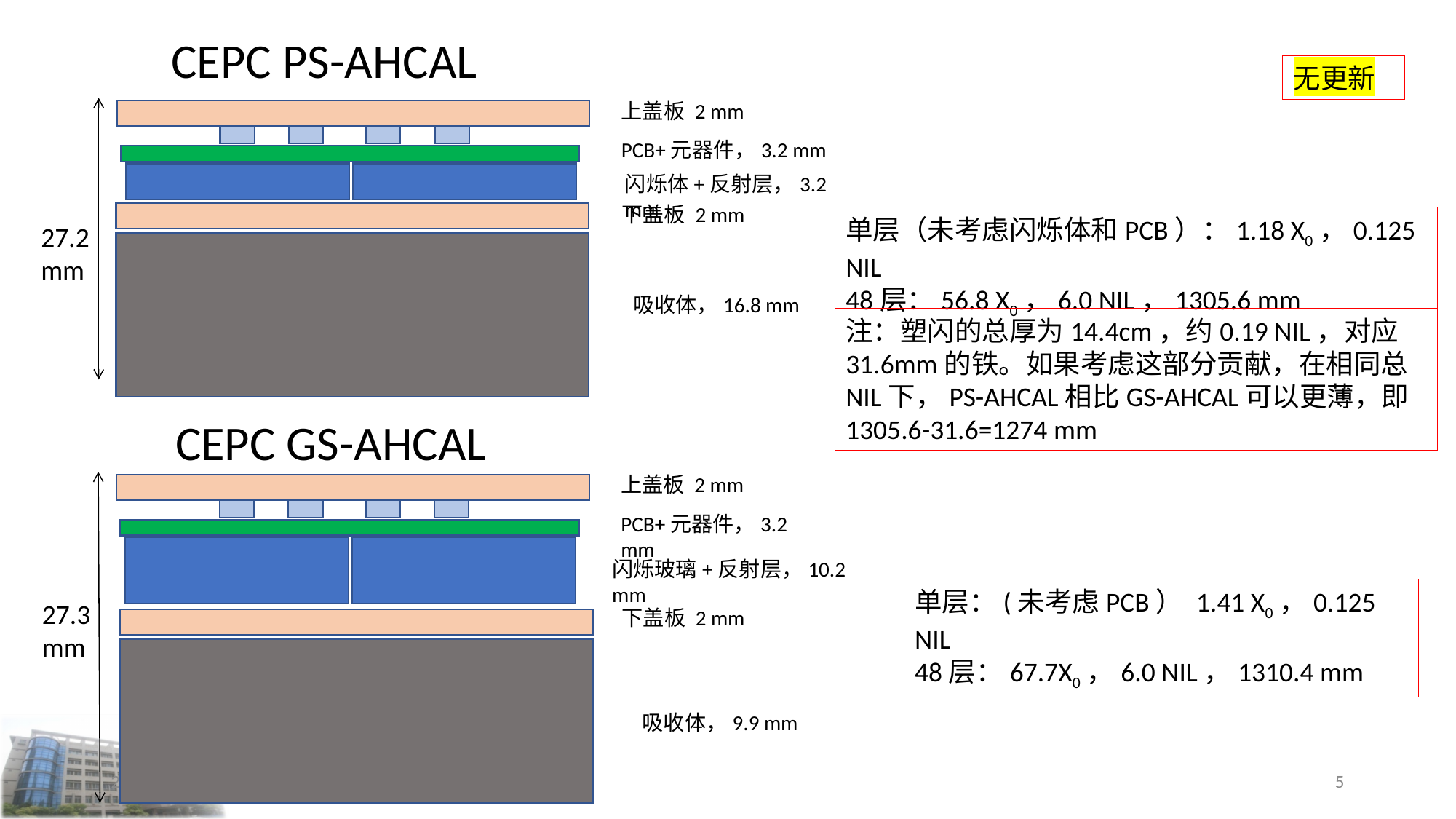

CEPC PS-AHCAL
无更新
上盖板 2 mm

PCB+元器件，3.2 mm

闪烁体+反射层，3.2 mm
下盖板 2 mm

单层（未考虑闪烁体和PCB）：1.18 X0，0.125 NIL
48层：56.8 X0，6.0 NIL，1305.6 mm
27.2 mm

吸收体，16.8 mm
注：塑闪的总厚为14.4cm，约0.19 NIL，对应31.6mm的铁。如果考虑这部分贡献，在相同总NIL下，PS-AHCAL相比GS-AHCAL可以更薄，即1305.6-31.6=1274 mm
CEPC GS-AHCAL
上盖板 2 mm

PCB+元器件，3.2 mm

闪烁玻璃+反射层，10.2 mm
单层：(未考虑PCB） 1.41 X0，0.125 NIL
48层：67.7X0，6.0 NIL，1310.4 mm
27.3 mm
下盖板 2 mm

吸收体，9.9 mm
2024/4/26
5